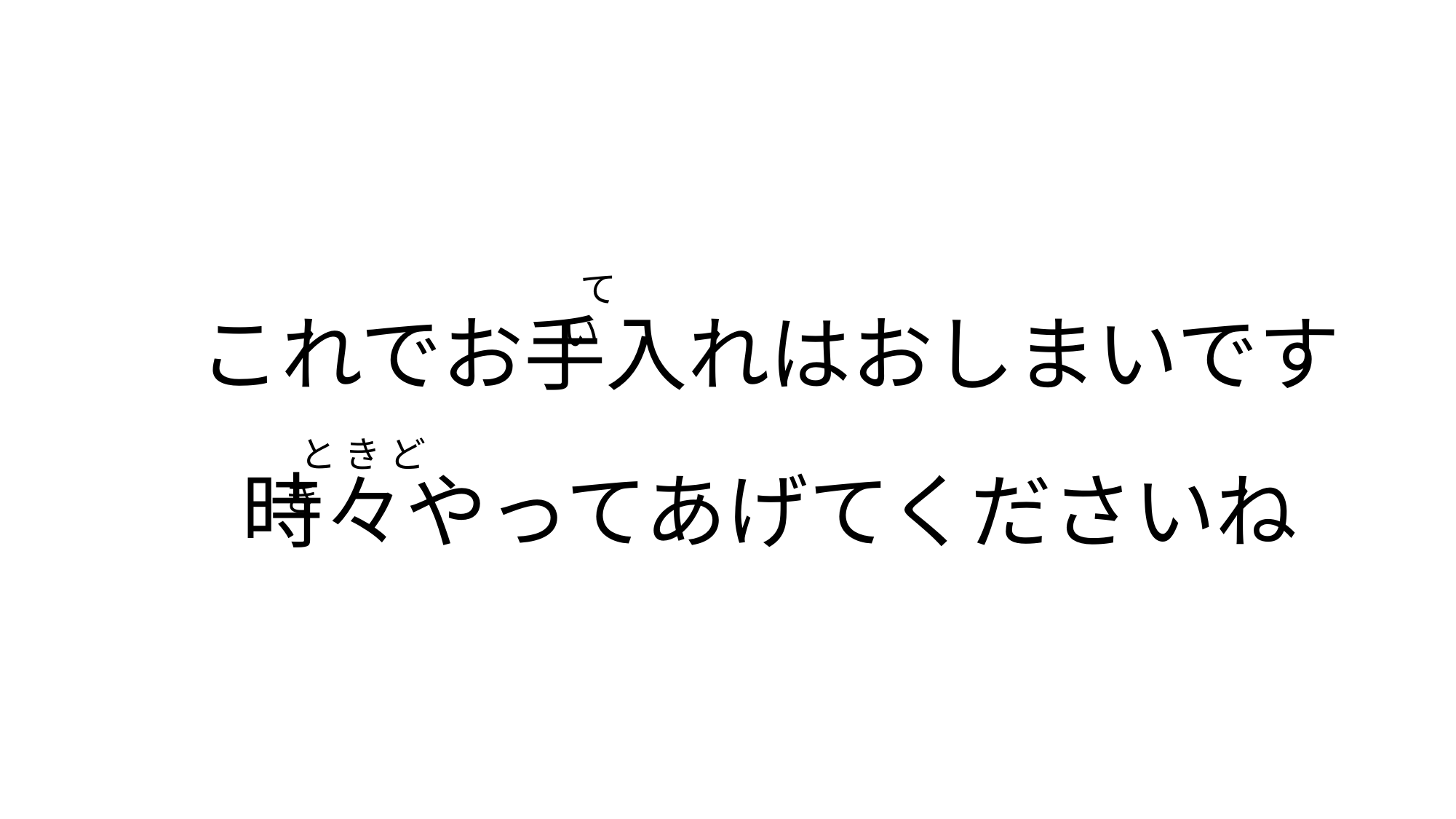

て　い
これでお手入れはおしまいです
 と き ど き
時々やってあげてくださいね